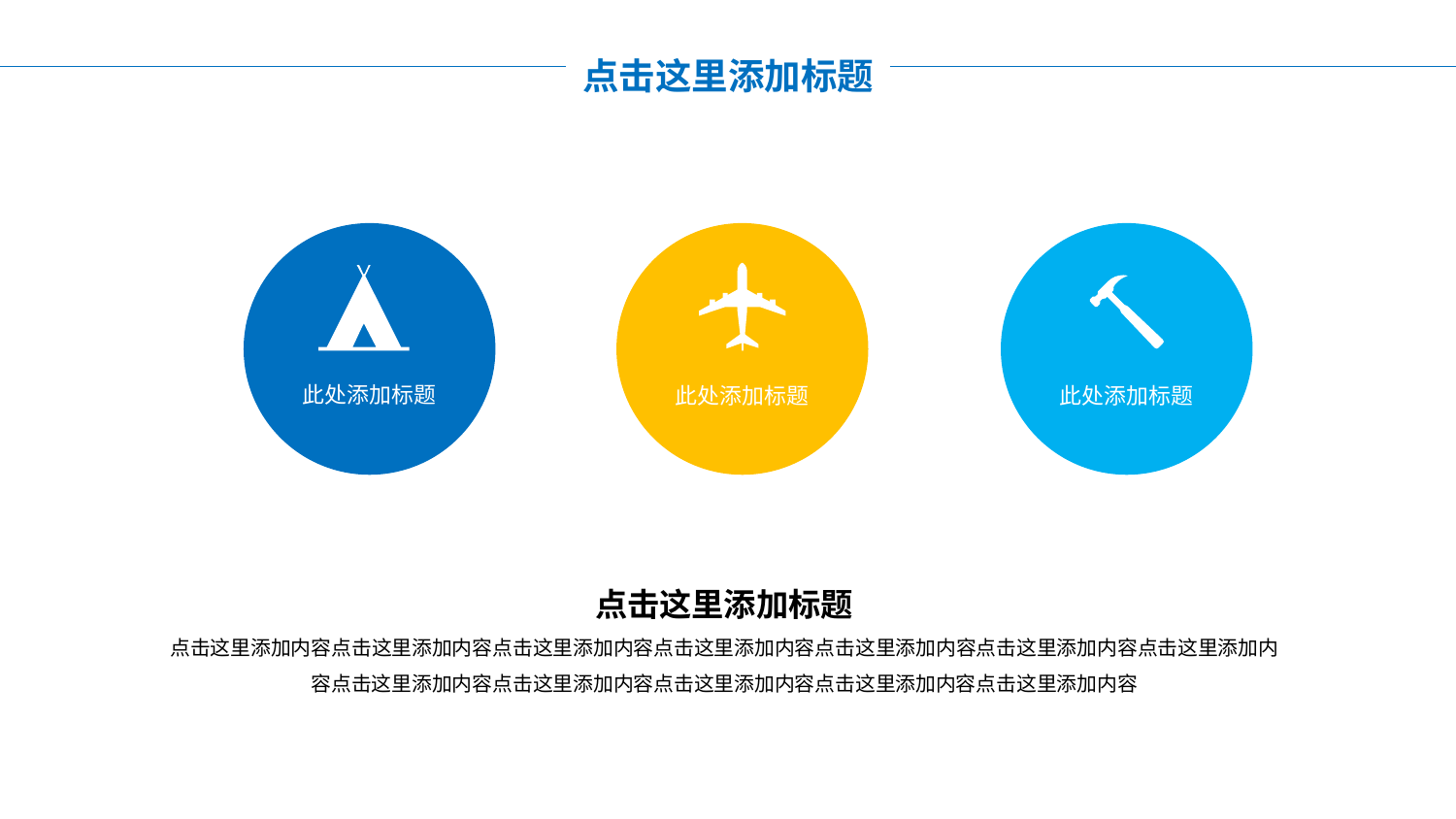

点击这里添加标题

此处添加标题
此处添加标题
此处添加标题
点击这里添加标题
点击这里添加内容点击这里添加内容点击这里添加内容点击这里添加内容点击这里添加内容点击这里添加内容点击这里添加内容点击这里添加内容点击这里添加内容点击这里添加内容点击这里添加内容点击这里添加内容